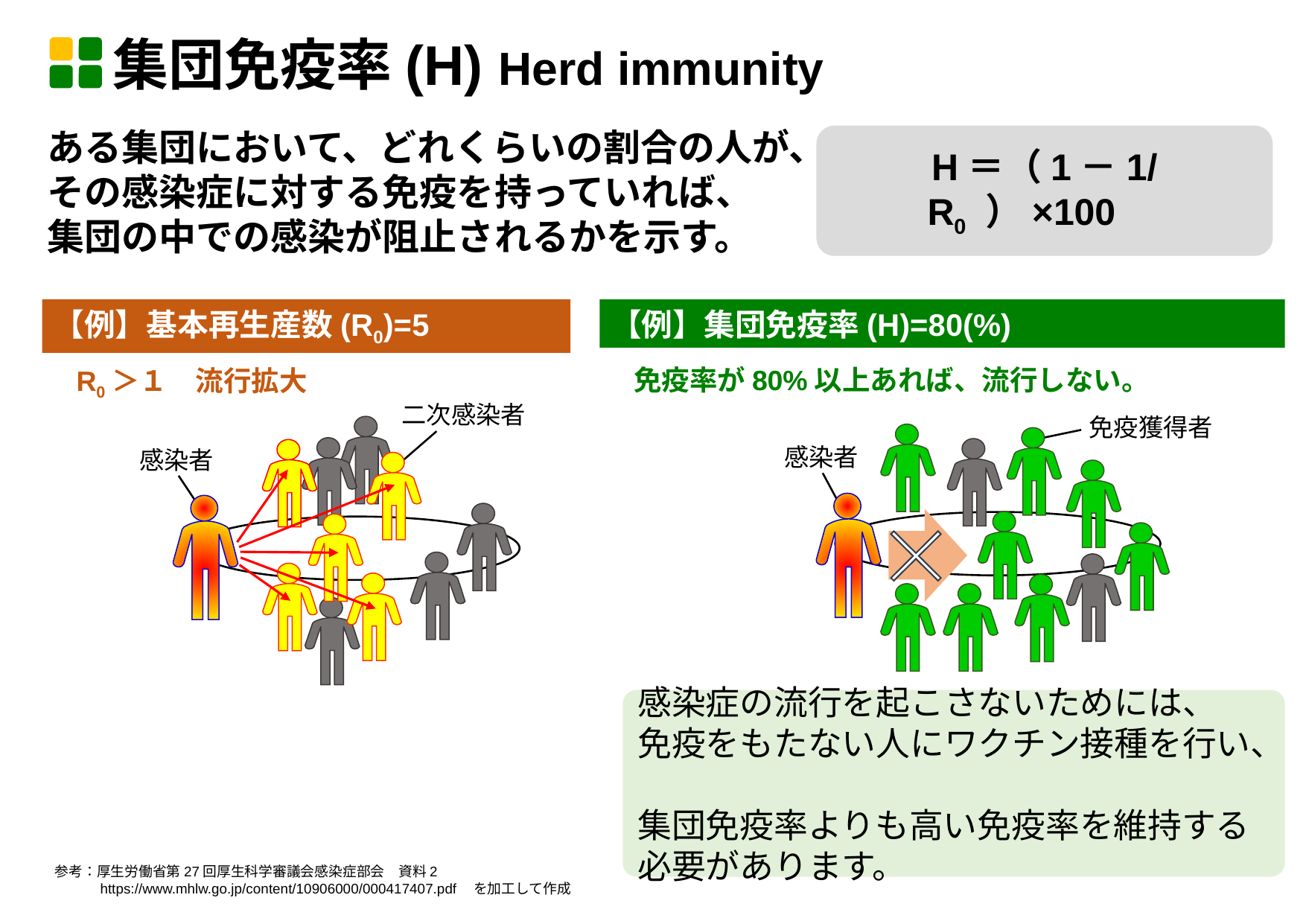

集団免疫率(H) Herd immunity

ある集団において、どれくらいの割合の人が、
その感染症に対する免疫を持っていれば、
集団の中での感染が阻止されるかを示す。
H＝（1－1/ R0 ）×100
【例】基本再生産数(R0)=5
【例】集団免疫率(H)=80(%)
免疫率が80%以上あれば、流行しない。
R0＞１　流行拡大
二次感染者

感染者

免疫獲得者

感染者

感染症の流行を起こさないためには、
免疫をもたない人にワクチン接種を行い、
集団免疫率よりも高い免疫率を維持する
必要があります。
参考：厚生労働省第27回厚生科学審議会感染症部会　資料2
　　　https://www.mhlw.go.jp/content/10906000/000417407.pdf　を加工して作成